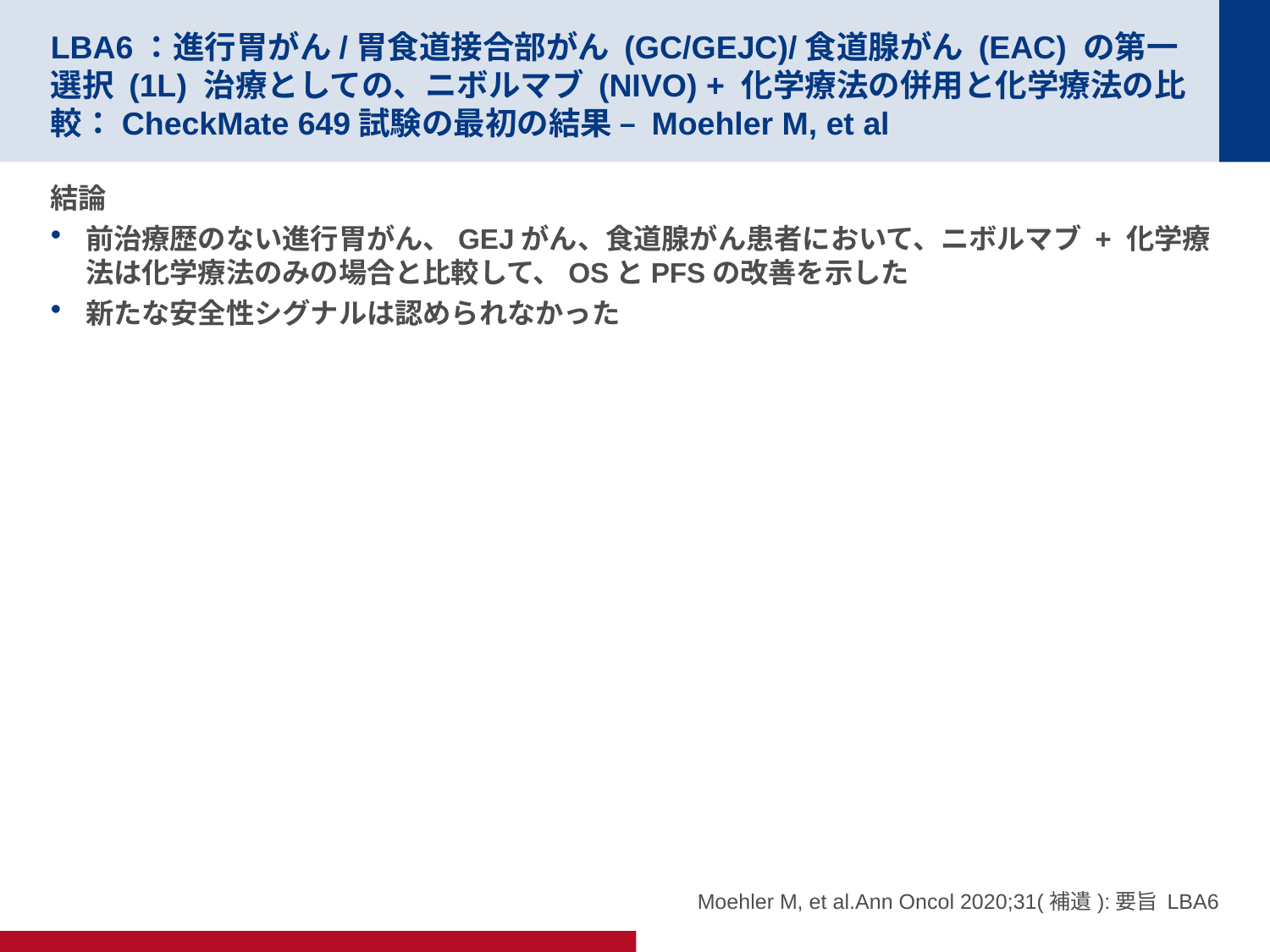

# LBA6：進行胃がん/胃食道接合部がん (GC/GEJC)/食道腺がん (EAC) の第一選択 (1L) 治療としての、ニボルマブ (NIVO) + 化学療法の併用と化学療法の比較：CheckMate 649試験の最初の結果 – Moehler M, et al
結論
前治療歴のない進行胃がん、GEJがん、食道腺がん患者において、ニボルマブ + 化学療法は化学療法のみの場合と比較して、OSとPFSの改善を示した
新たな安全性シグナルは認められなかった
Moehler M, et al.Ann Oncol 2020;31(補遺):要旨 LBA6